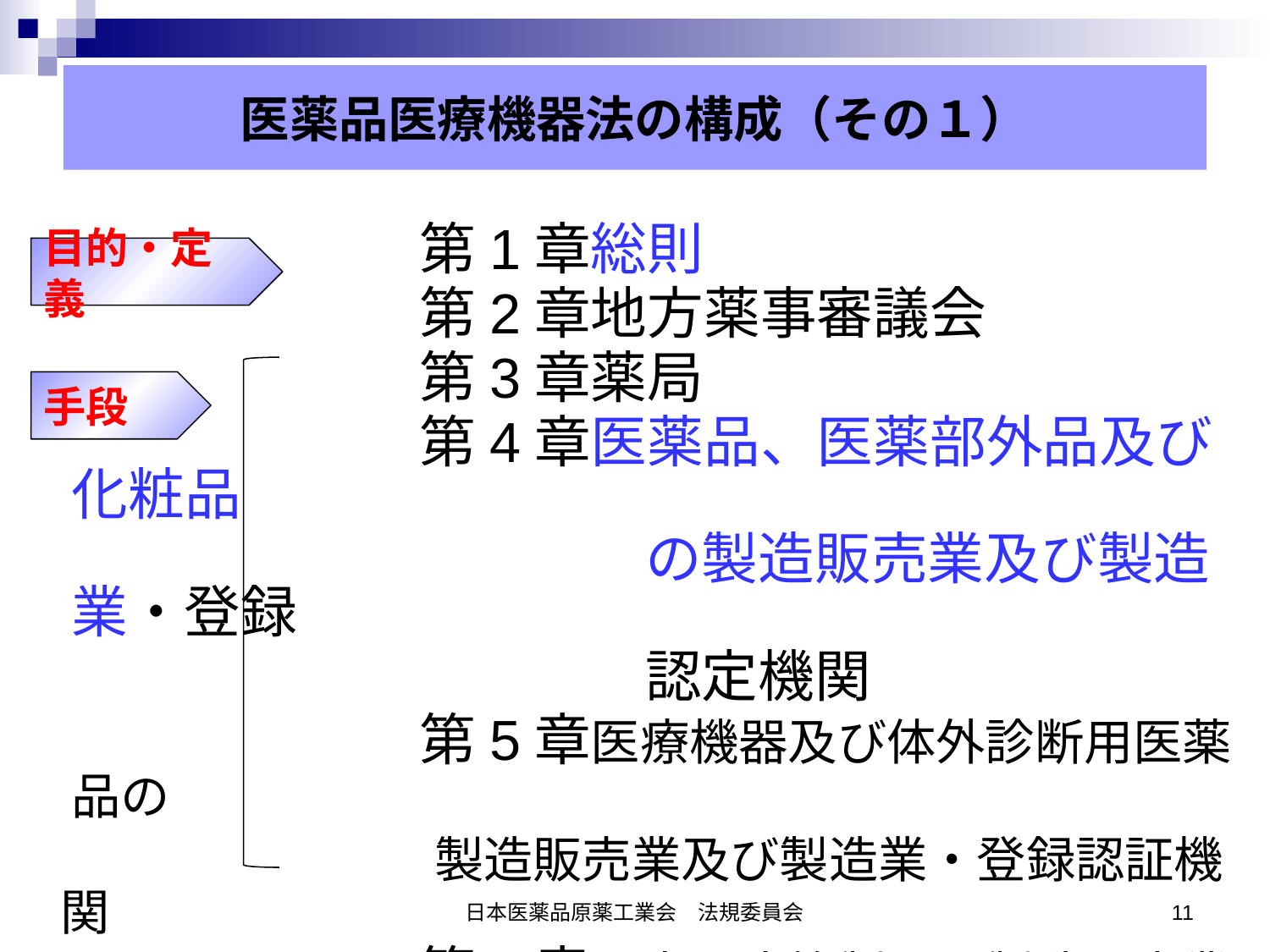

医薬品医療機器法の構成（その１）
　　　　　　　第1章総則
　　　　　　　第2章地方薬事審議会
　　　　　　　第3章薬局
　　　　　　　第4章医薬品、医薬部外品及び化粧品
　　　　　　　　　　　の製造販売業及び製造業・登録
　　　　　　　　　　　認定機関
　　　　　　　第5章医療機器及び体外診断用医薬品の
製造販売業及び製造業・登録認証機関
　　　　　　　第6章再生医療等製品の製造販売業及び
製造業
目的・定義

手段
日本医薬品原薬工業会　法規委員会
11